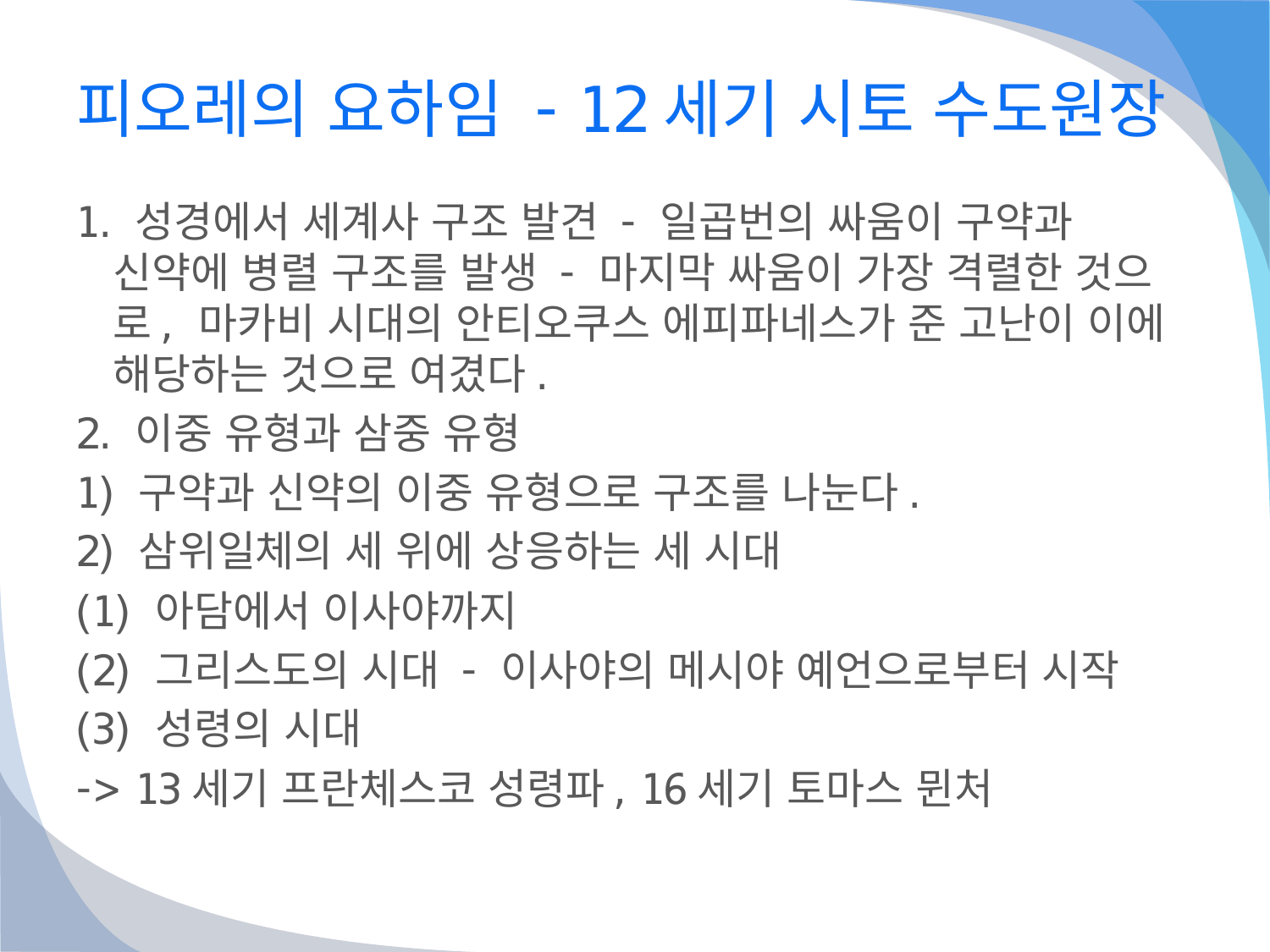

# 피오레의 요하임 - 12세기 시토 수도원장
1. 성경에서 세계사 구조 발견 - 일곱번의 싸움이 구약과 신약에 병렬 구조를 발생 - 마지막 싸움이 가장 격렬한 것으로, 마카비 시대의 안티오쿠스 에피파네스가 준 고난이 이에 해당하는 것으로 여겼다.
2. 이중 유형과 삼중 유형
1) 구약과 신약의 이중 유형으로 구조를 나눈다.
2) 삼위일체의 세 위에 상응하는 세 시대
(1) 아담에서 이사야까지
(2) 그리스도의 시대 - 이사야의 메시야 예언으로부터 시작
(3) 성령의 시대
-> 13세기 프란체스코 성령파, 16세기 토마스 뮌처